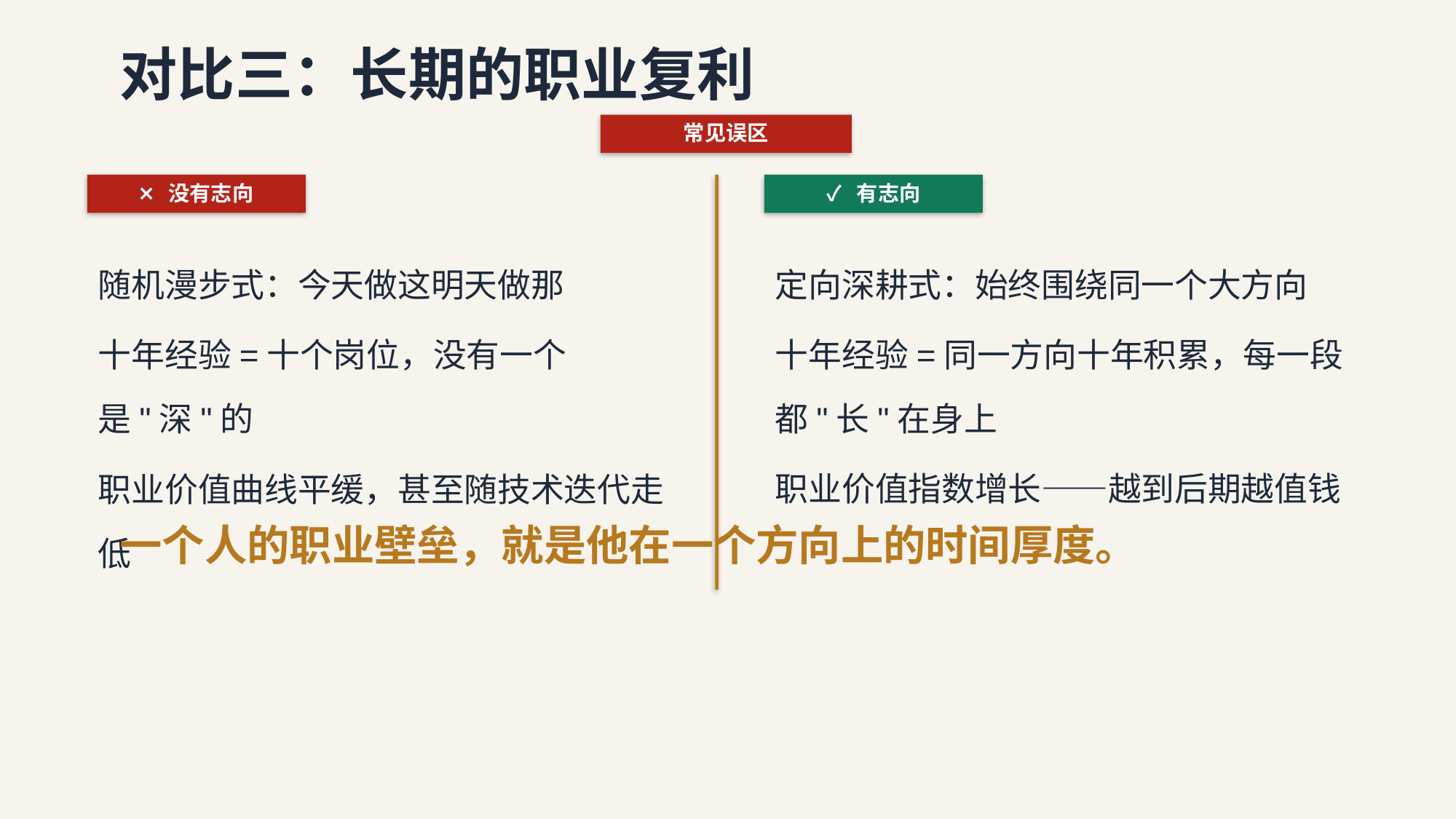

对比三：长期的职业复利

常见误区

❌  没有志向

✓  有志向
随机漫步式：今天做这明天做那
十年经验=十个岗位，没有一个是"深"的
职业价值曲线平缓，甚至随技术迭代走低
定向深耕式：始终围绕同一个大方向
十年经验=同一方向十年积累，每一段都"长"在身上
职业价值指数增长——越到后期越值钱
一个人的职业壁垒，就是他在一个方向上的时间厚度。